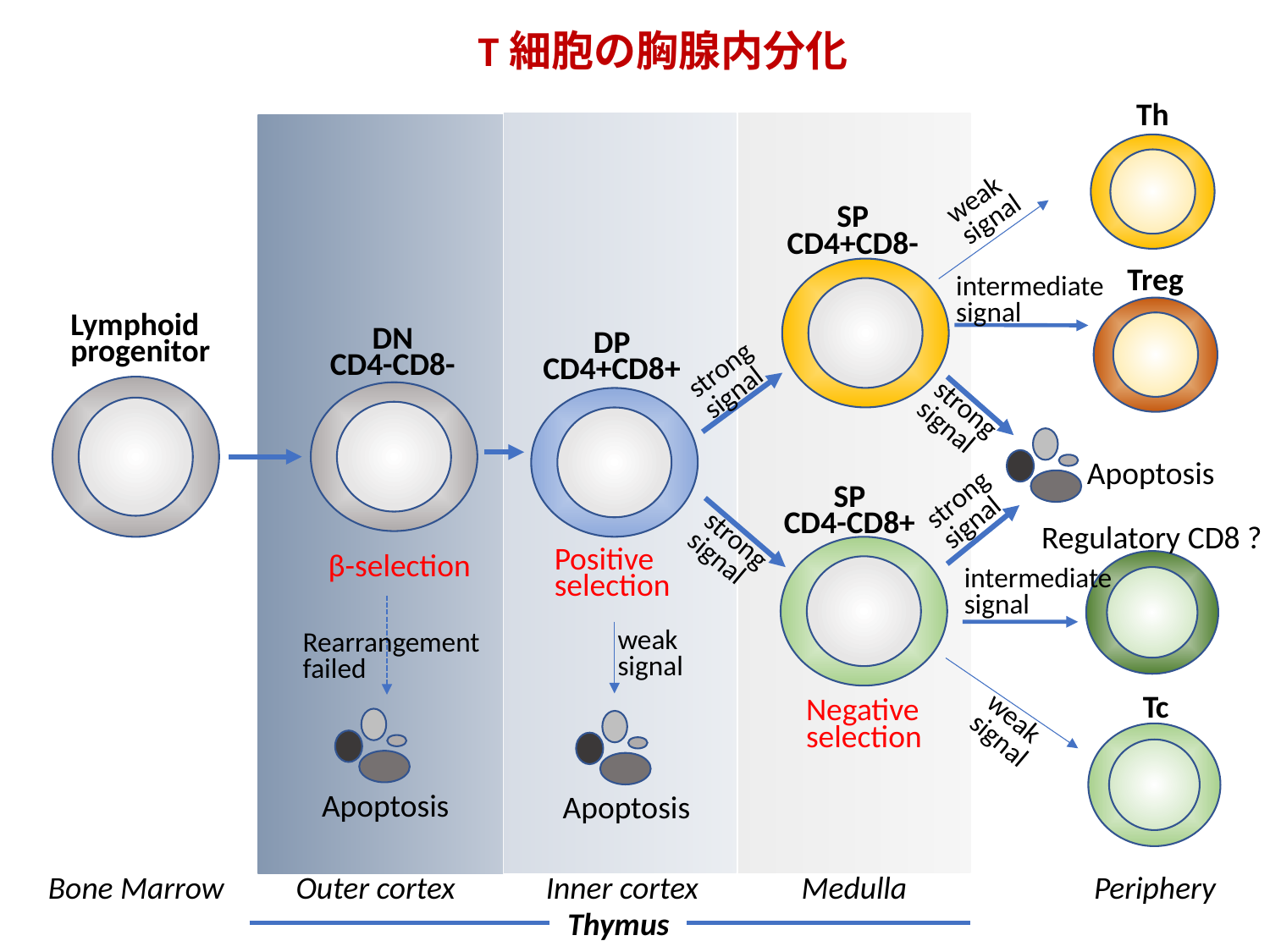

T細胞の胸腺内分化
Th

weak
signal
SP
CD4+CD8-
Treg

intermediate
signal

Lymphoid progenitor
DN
CD4-CD8-
DP
CD4+CD8+
strongsignal

strongsignal

Apoptosis

strongsignal
SP
CD4-CD8+
Regulatory CD8 ?
strongsignal

β-selection
Positive selection

intermediate
signal
weak
signal
Rearrangement
failed
Tc
Negative selection
weak
signal

Apoptosis
Apoptosis
Bone Marrow
Inner cortex
Periphery
Medulla
Outer cortex
Thymus